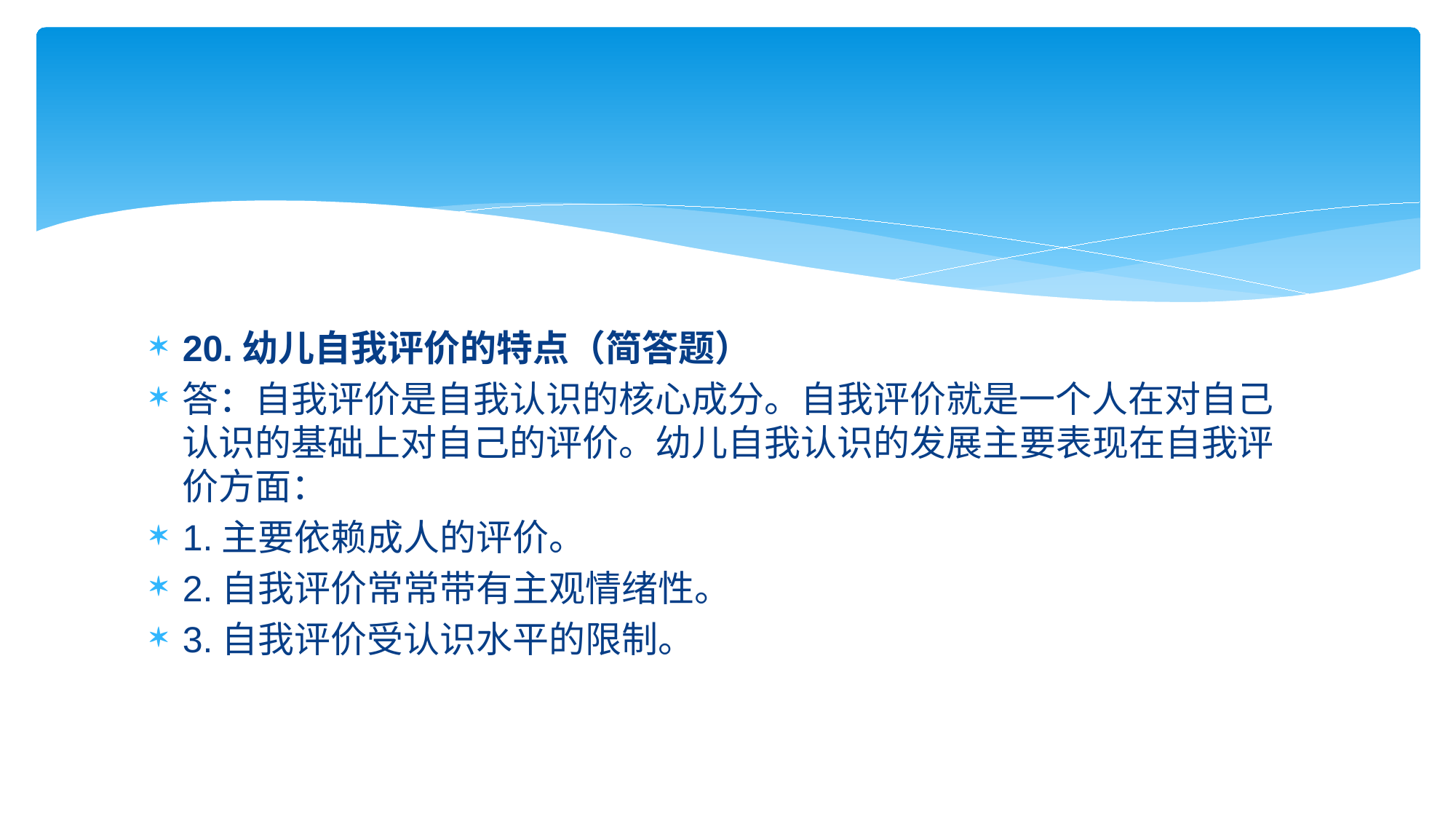

#
20.幼儿自我评价的特点（简答题）
答：自我评价是自我认识的核心成分。自我评价就是一个人在对自己认识的基础上对自己的评价。幼儿自我认识的发展主要表现在自我评价方面：
1.主要依赖成人的评价。
2.自我评价常常带有主观情绪性。
3.自我评价受认识水平的限制。